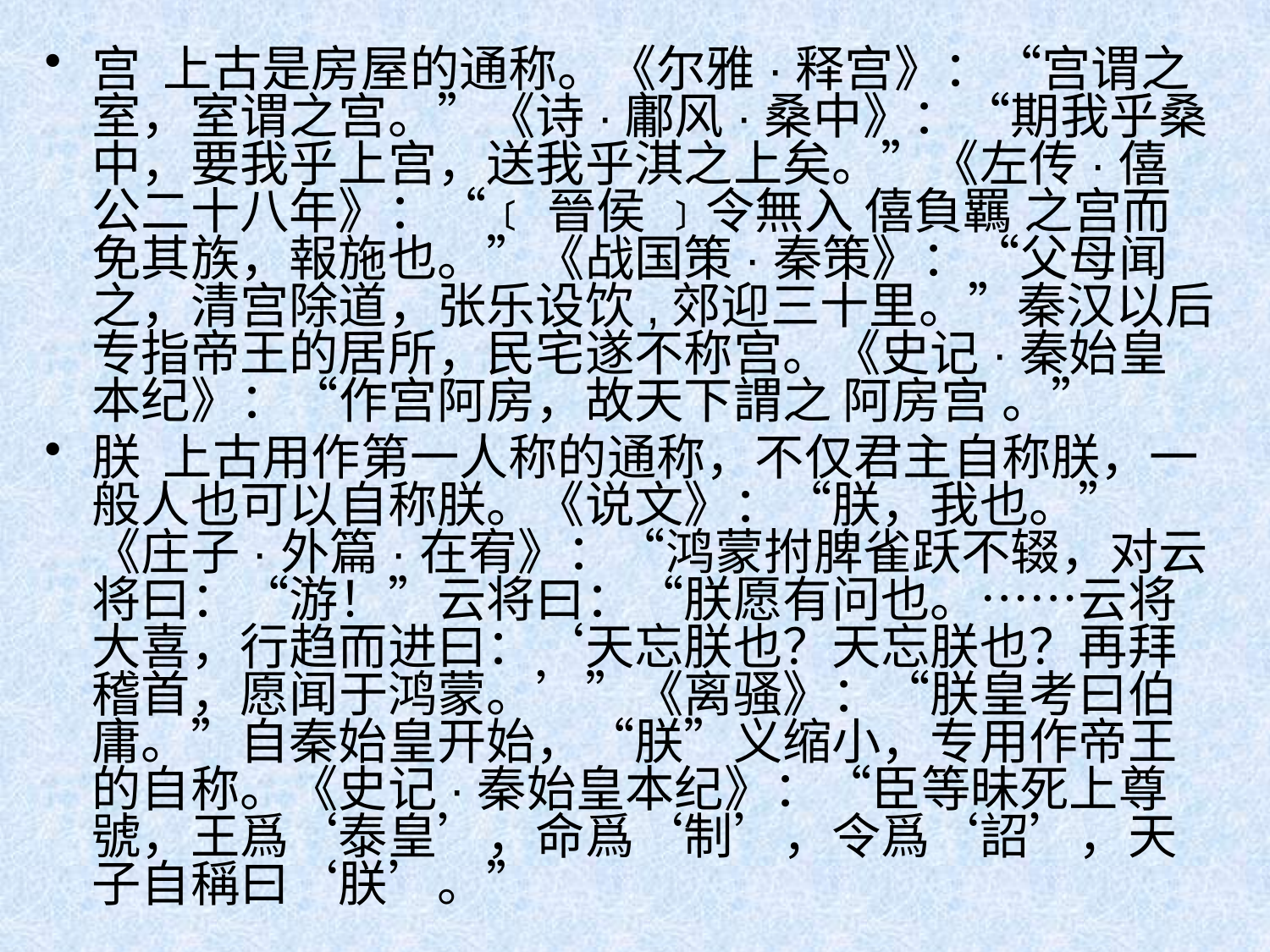

宫  上古是房屋的通称。《尔雅·释宫》：“宫谓之室，室谓之宫。”《诗·鄘风·桑中》：“期我乎桑中，要我乎上宫，送我乎淇之上矣。”《左传·僖公二十八年》：“﹝ 晉侯 ﹞令無入 僖負羈 之宫而免其族，報施也。”《战国策·秦策》：“父母闻之，清宫除道，张乐设饮,郊迎三十里。”秦汉以后专指帝王的居所，民宅遂不称宫。《史记·秦始皇本纪》：“作宫阿房，故天下謂之 阿房宫 。”
朕  上古用作第一人称的通称，不仅君主自称朕，一般人也可以自称朕。《说文》：“朕，我也。” 《庄子·外篇·在宥》：“鸿蒙拊脾雀跃不辍，对云将曰：“游！”云将曰：“朕愿有问也。……云将大喜，行趋而进曰：‘天忘朕也？天忘朕也？再拜稽首，愿闻于鸿蒙。’”《离骚》：“朕皇考曰伯庸。”自秦始皇开始，“朕”义缩小，专用作帝王的自称。《史记·秦始皇本纪》：“臣等昧死上尊號，王爲‘泰皇’，命爲‘制’，令爲‘詔’，天子自稱曰‘朕’。”